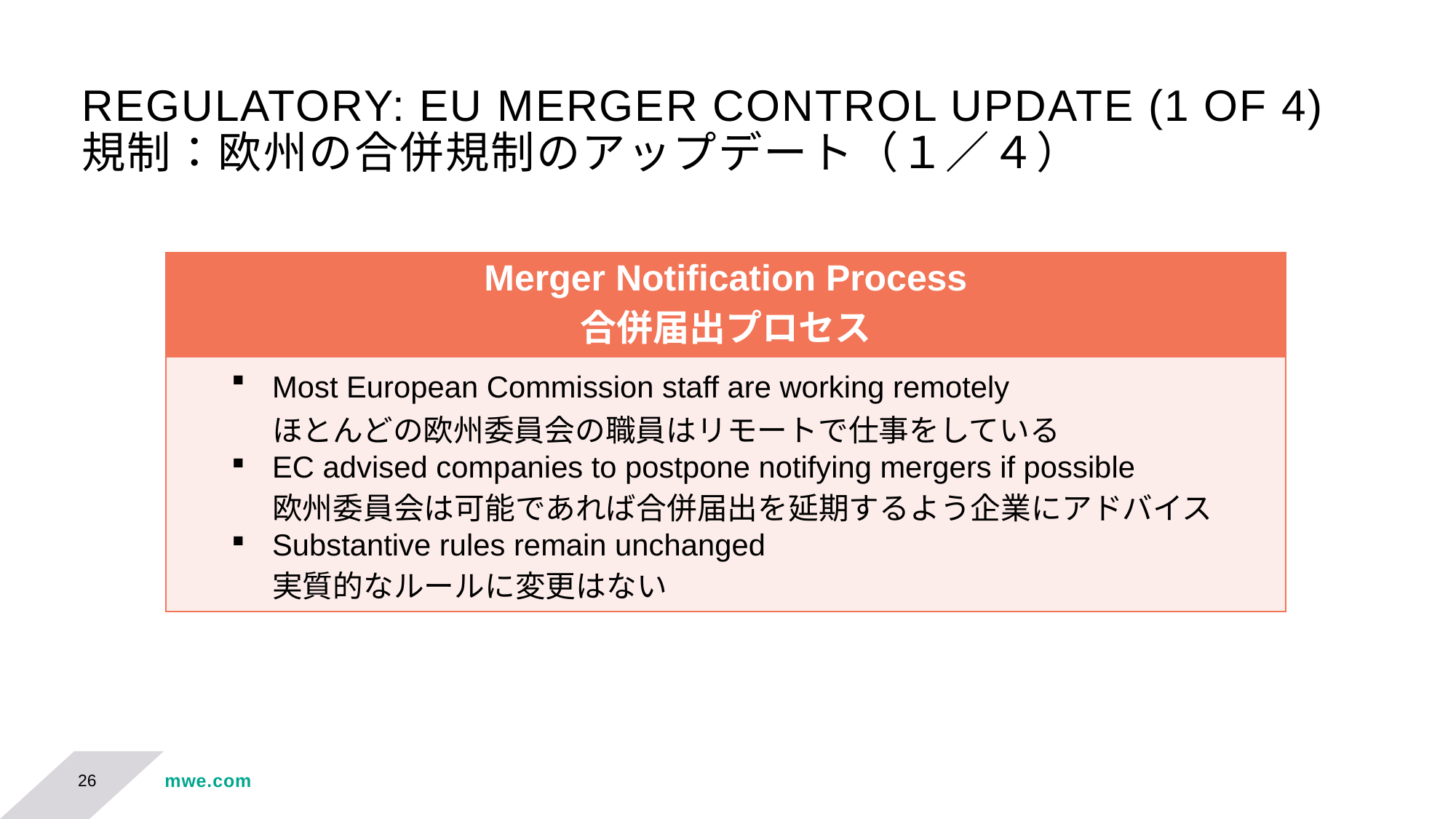

# REGULATORY: EU MERGER CONTROL UPDATE (1 OF 4) 規制：欧州の合併規制のアップデート（１／４）
| Merger Notification Process 合併届出プロセス |
| --- |
| Most European Commission staff are working remotely　 ほとんどの欧州委員会の職員はリモートで仕事をしている EC advised companies to postpone notifying mergers if possible 欧州委員会は可能であれば合併届出を延期するよう企業にアドバイス Substantive rules remain unchanged 実質的なルールに変更はない |
26